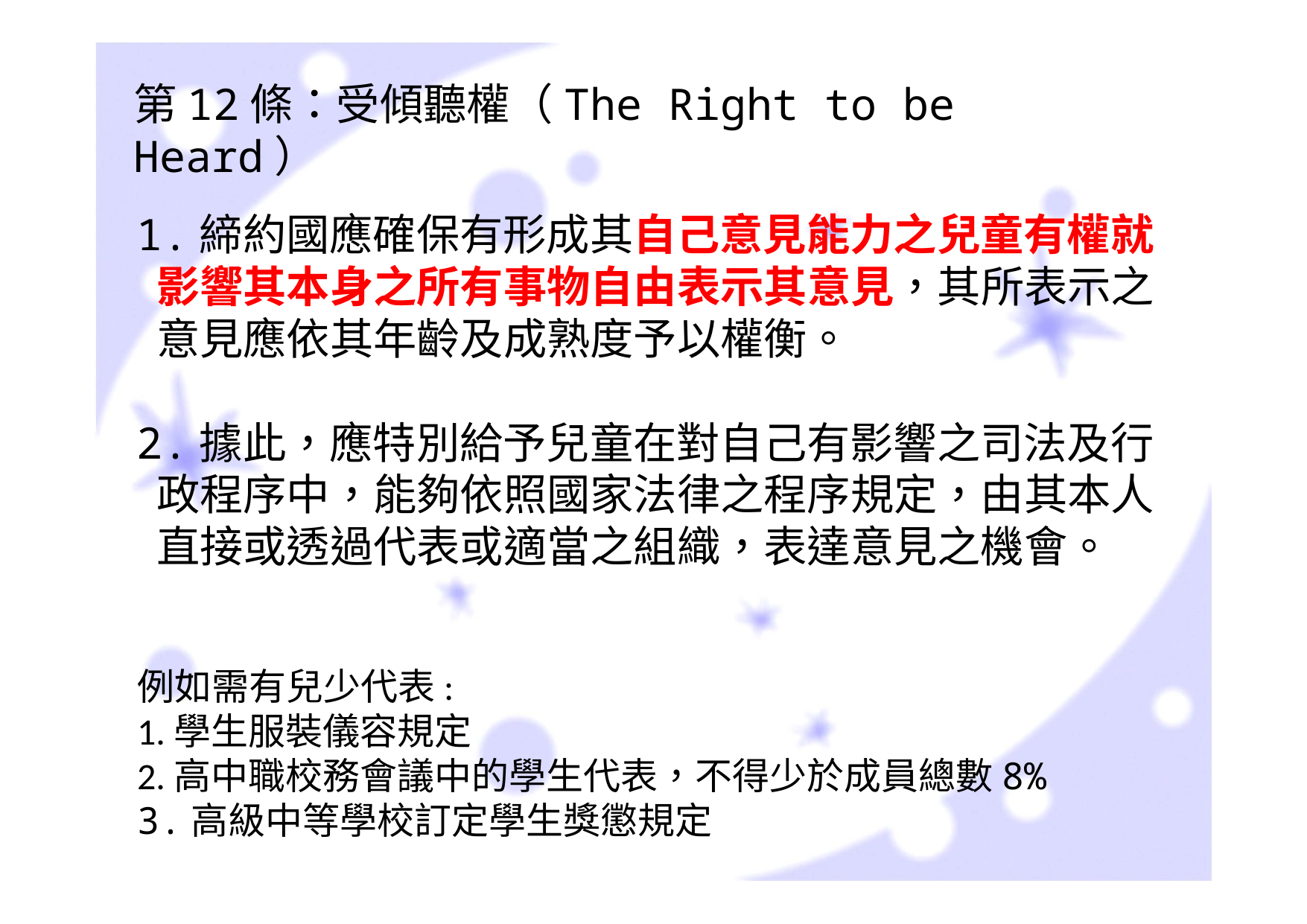

第12條：受傾聽權（The Right to be Heard）
1.締約國應確保有形成其自己意見能力之兒童有權就影響其本身之所有事物自由表示其意見，其所表示之意見應依其年齡及成熟度予以權衡。

2.據此，應特別給予兒童在對自己有影響之司法及行政程序中，能夠依照國家法律之程序規定，由其本人直接或透過代表或適當之組織，表達意見之機會。
例如需有兒少代表:
1.學生服裝儀容規定
2.高中職校務會議中的學生代表，不得少於成員總數8%
3.高級中等學校訂定學生獎懲規定